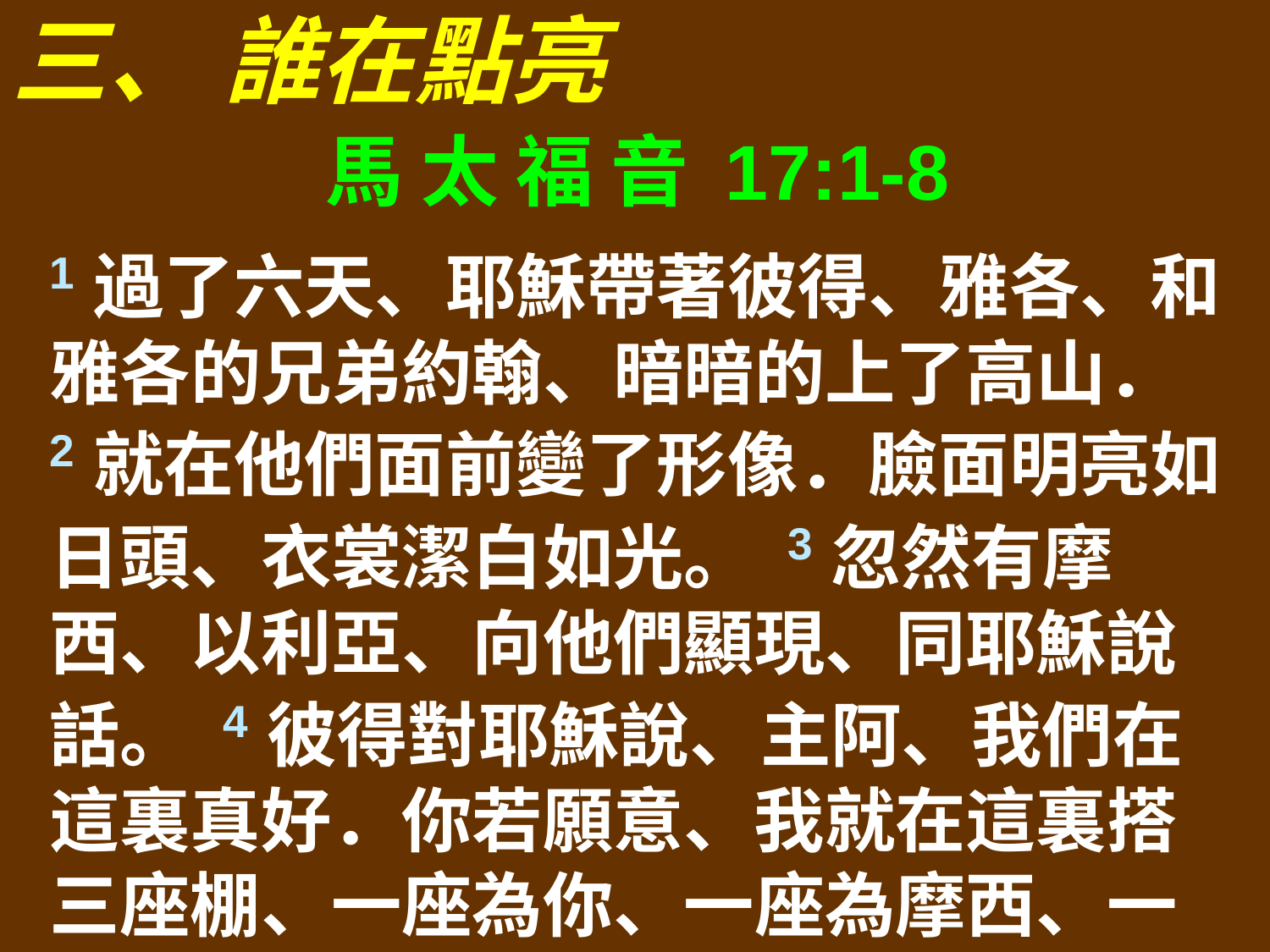

三、 誰在點亮
馬 太 福 音 17:1-8
1過了六天、耶穌帶著彼得、雅各、和雅各的兄弟約翰、暗暗的上了高山． 2就在他們面前變了形像．臉面明亮如日頭、衣裳潔白如光。 3忽然有摩西、以利亞、向他們顯現、同耶穌說話。 4彼得對耶穌說、主阿、我們在這裏真好．你若願意、我就在這裏搭三座棚、一座為你、一座為摩西、一座為以利亞。